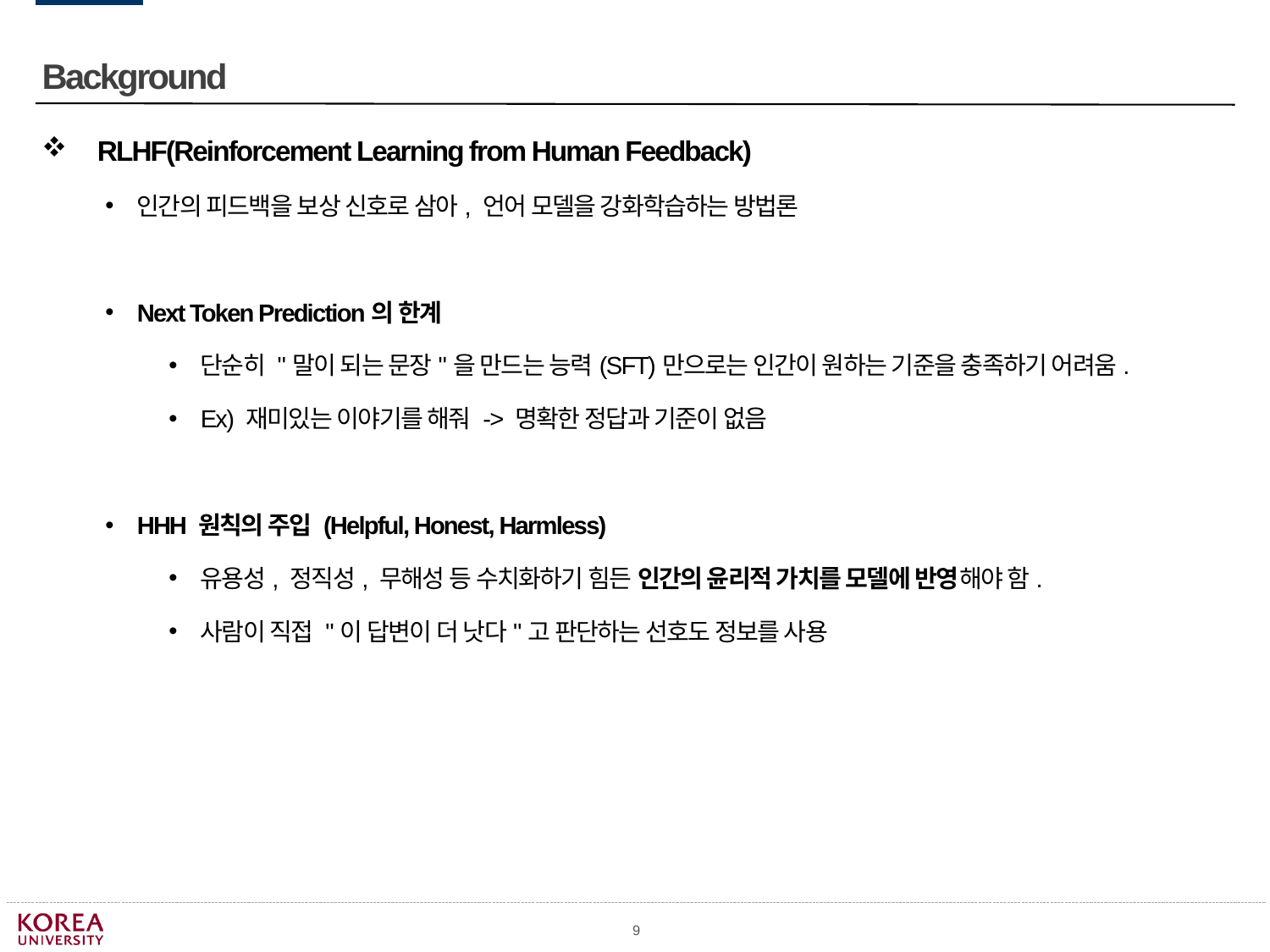

Background
RLHF(Reinforcement Learning from Human Feedback)
인간의 피드백을 보상 신호로 삼아, 언어 모델을 강화학습하는 방법론

Next Token Prediction의 한계
단순히 "말이 되는 문장"을 만드는 능력(SFT)만으로는 인간이 원하는 기준을 충족하기 어려움.
Ex) 재미있는 이야기를 해줘 -> 명확한 정답과 기준이 없음

HHH 원칙의 주입 (Helpful, Honest, Harmless)
유용성, 정직성, 무해성 등 수치화하기 힘든 인간의 윤리적 가치를 모델에 반영해야 함.
사람이 직접 "이 답변이 더 낫다"고 판단하는 선호도 정보를 사용